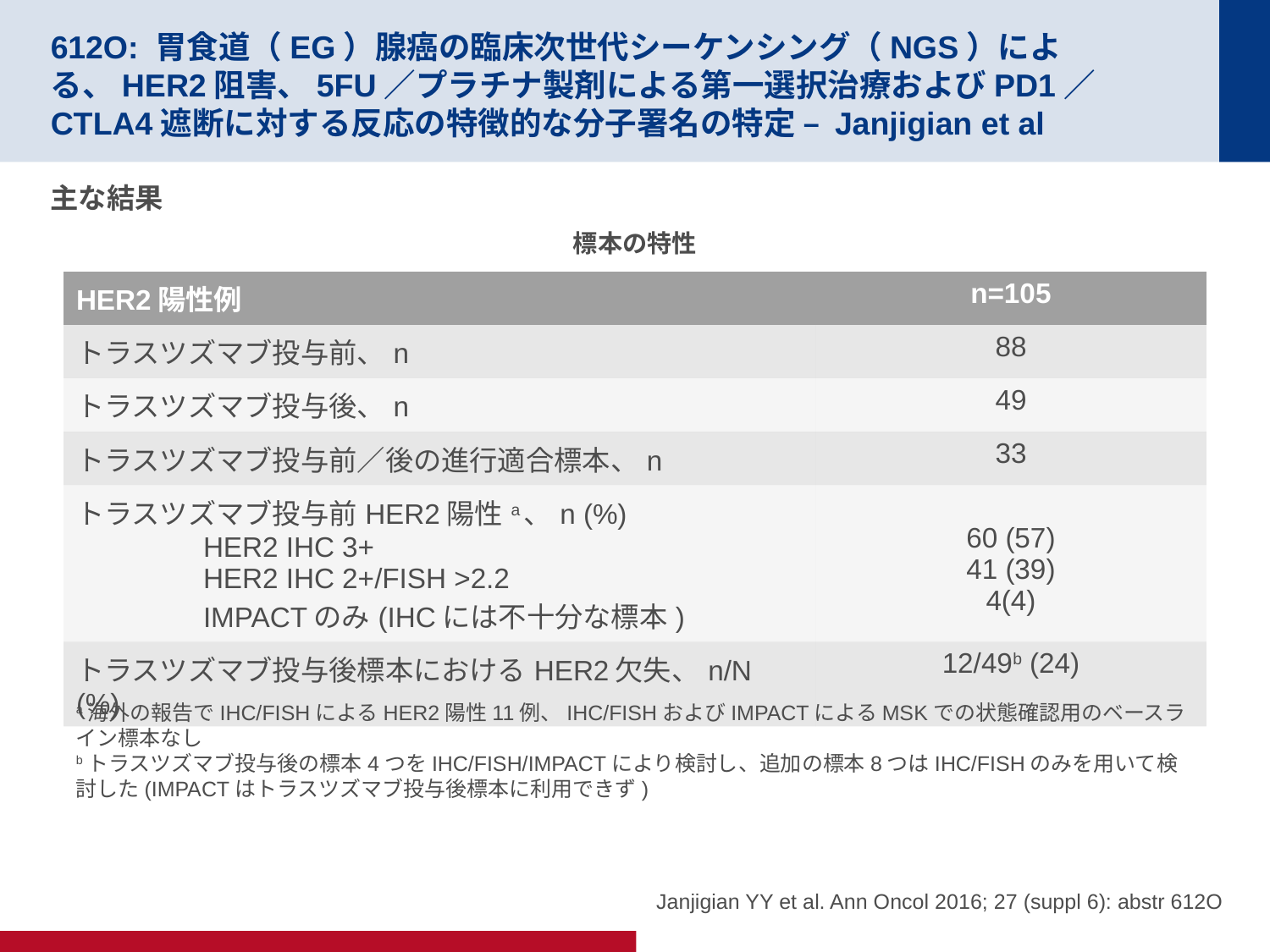

# 612O: 胃食道（EG）腺癌の臨床次世代シーケンシング（NGS）による、HER2阻害、5FU／プラチナ製剤による第一選択治療およびPD1／CTLA4遮断に対する反応の特徴的な分子署名の特定 – Janjigian et al
主な結果

標本の特性
| HER2陽性例 | n=105 |
| --- | --- |
| トラスツズマブ投与前、n | 88 |
| トラスツズマブ投与後、n | 49 |
| トラスツズマブ投与前／後の進行適合標本、n | 33 |
| トラスツズマブ投与前HER2陽性a、n (%) HER2 IHC 3+ HER2 IHC 2+/FISH >2.2 IMPACTのみ(IHCには不十分な標本) | 60 (57) 41 (39) 4(4) |
| トラスツズマブ投与後標本におけるHER2欠失、n/N (%) | 12/49b (24) |
a海外の報告でIHC/FISHによるHER2陽性11例、IHC/FISHおよびIMPACTによるMSKでの状態確認用のベースライン標本なし
bトラスツズマブ投与後の標本4つをIHC/FISH/IMPACTにより検討し、追加の標本8つはIHC/FISHのみを用いて検討した(IMPACTはトラスツズマブ投与後標本に利用できず)
Janjigian YY et al. Ann Oncol 2016; 27 (suppl 6): abstr 612O